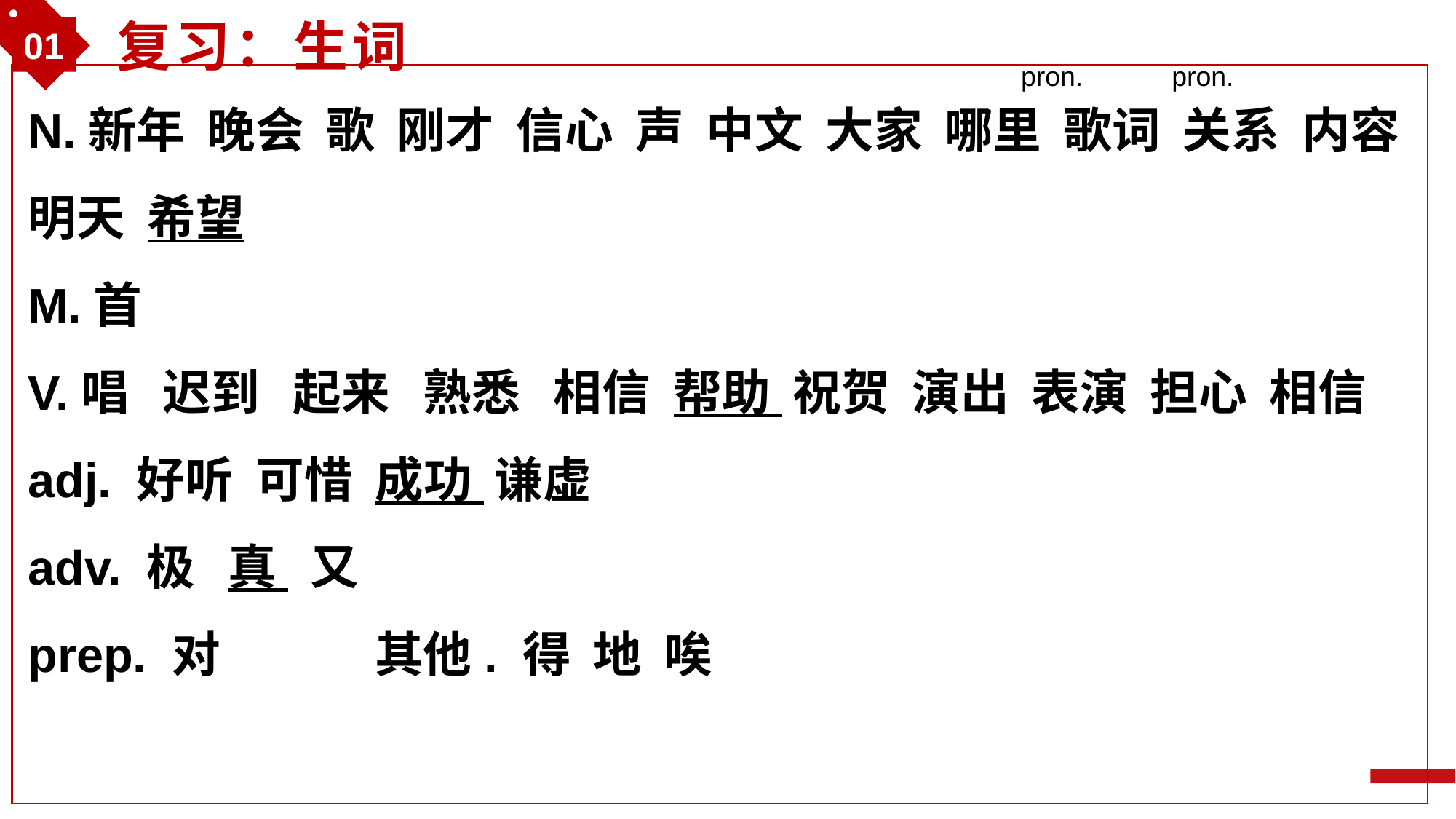

01
复习：生词
pron.
pron.

N.新年  晚会  歌  刚才  信心  声  中文  大家  哪里  歌词  关系  内容  明天  希望
M.首
V.唱   迟到   起来   熟悉   相信  帮助  祝贺  演出  表演  担心  相信
adj. 好听  可惜  成功  谦虚
adv. 极   真   又
prep. 对              其他. 得  地  唉